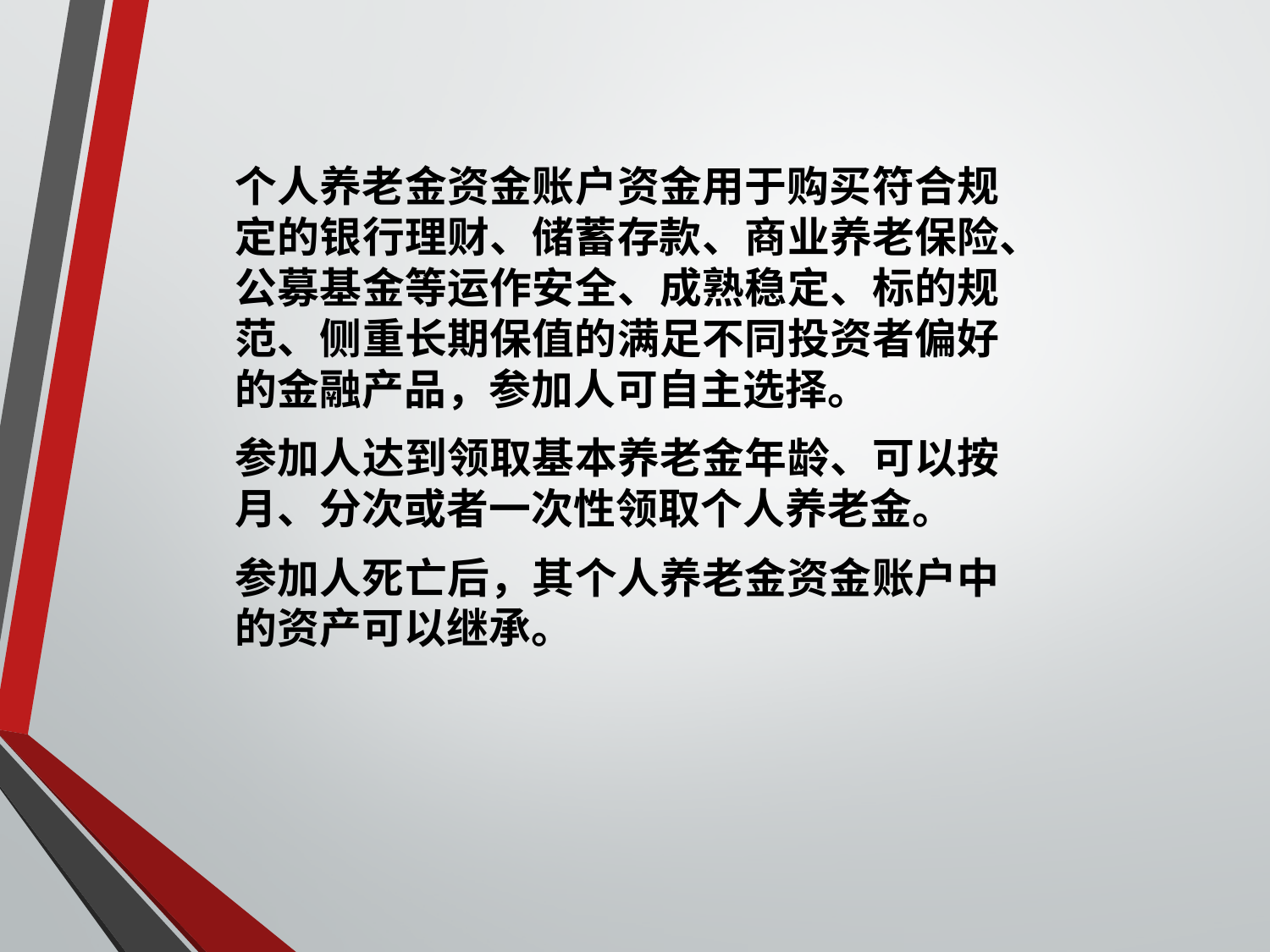

个人养老金资金账户资金用于购买符合规定的银行理财、储蓄存款、商业养老保险、公募基金等运作安全、成熟稳定、标的规范、侧重长期保值的满足不同投资者偏好的金融产品，参加人可自主选择。
参加人达到领取基本养老金年龄、可以按月、分次或者一次性领取个人养老金。
参加人死亡后，其个人养老金资金账户中的资产可以继承。